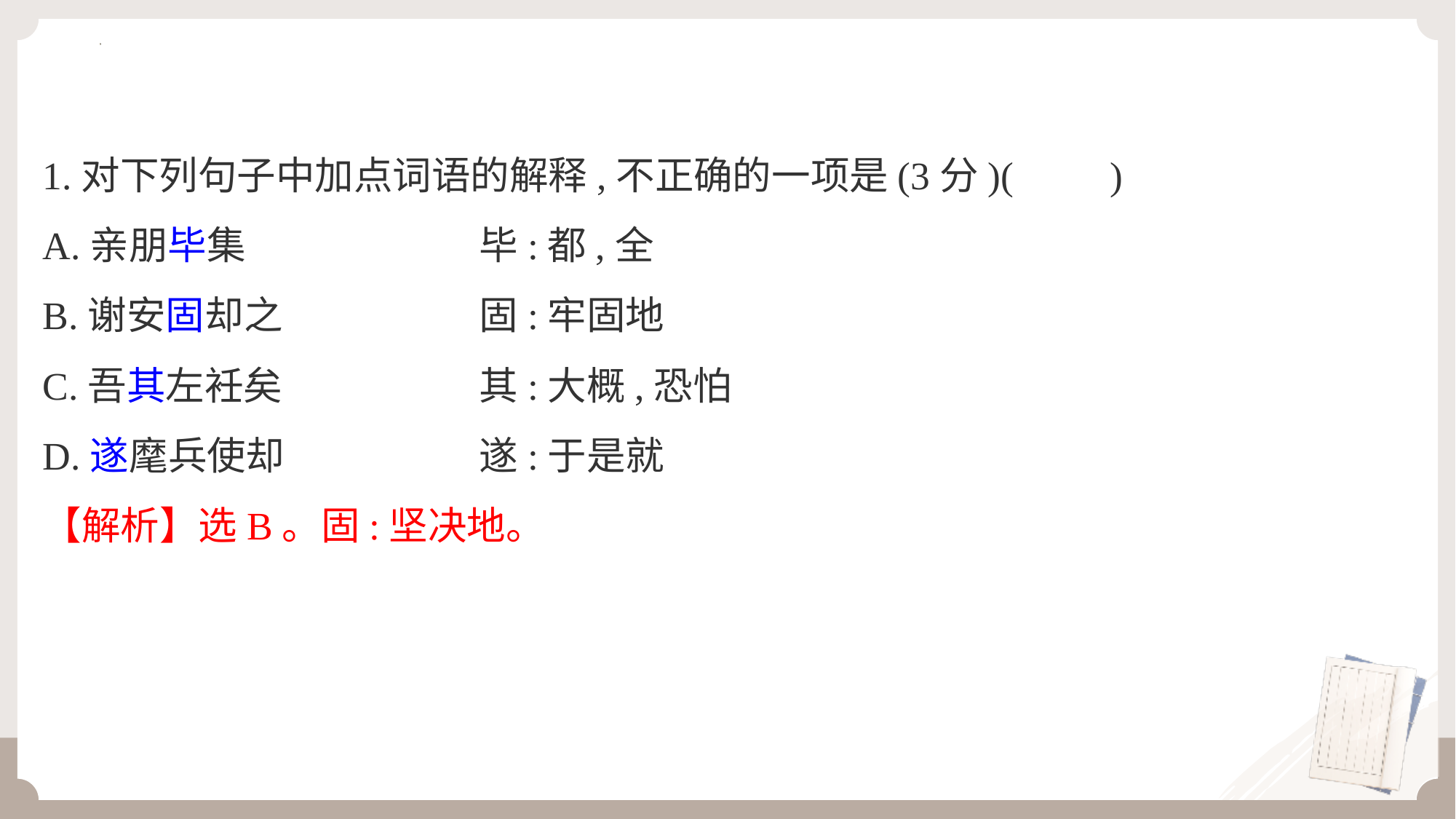

1.对下列句子中加点词语的解释,不正确的一项是(3分)(　　)
A.亲朋毕集　　　		毕:都,全
B.谢安固却之　		固:牢固地
C.吾其左衽矣		其:大概,恐怕
D.遂麾兵使却		遂:于是就
【解析】选B。固:坚决地。